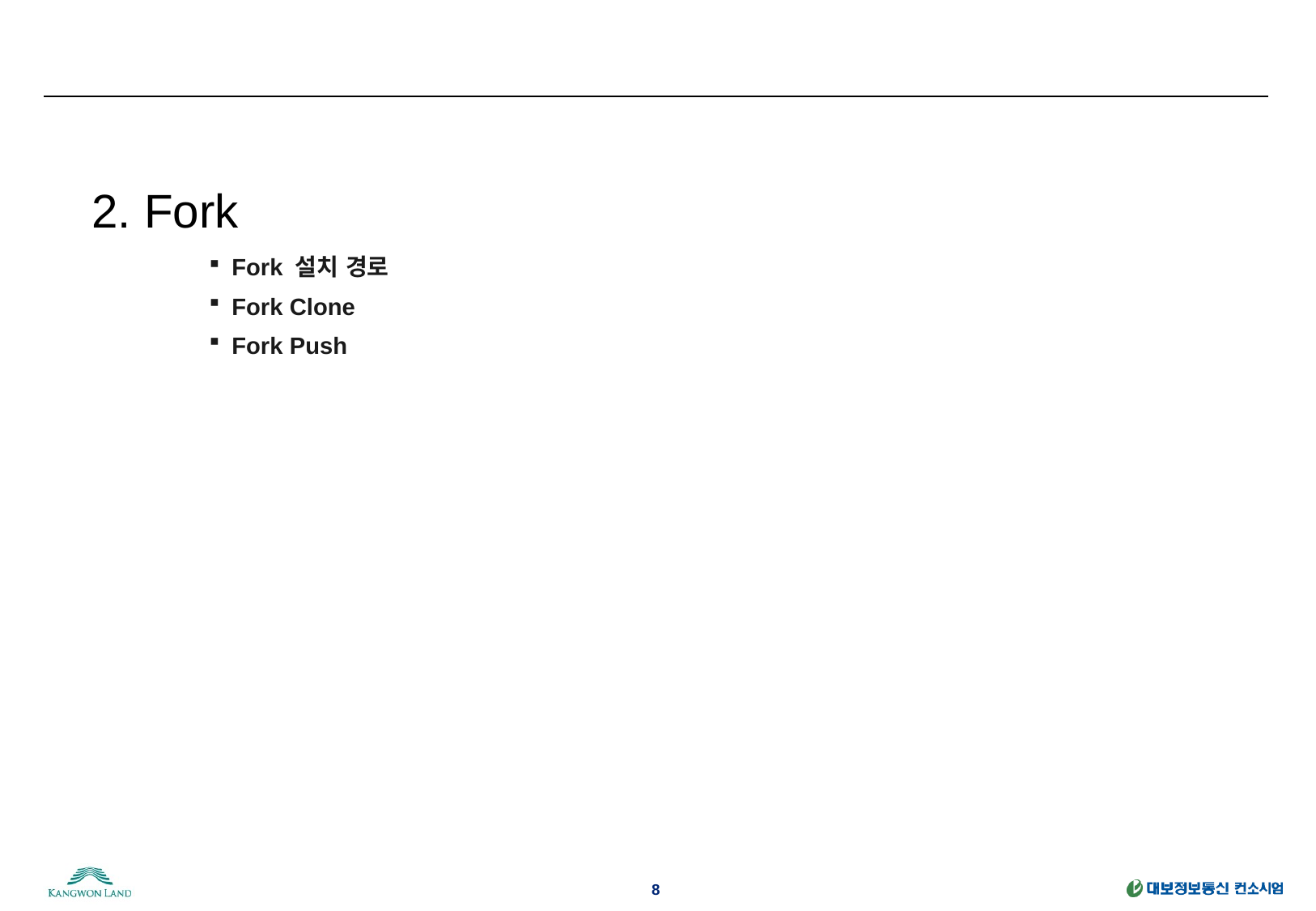

#
2. Fork
Fork 설치 경로
Fork Clone
Fork Push

8